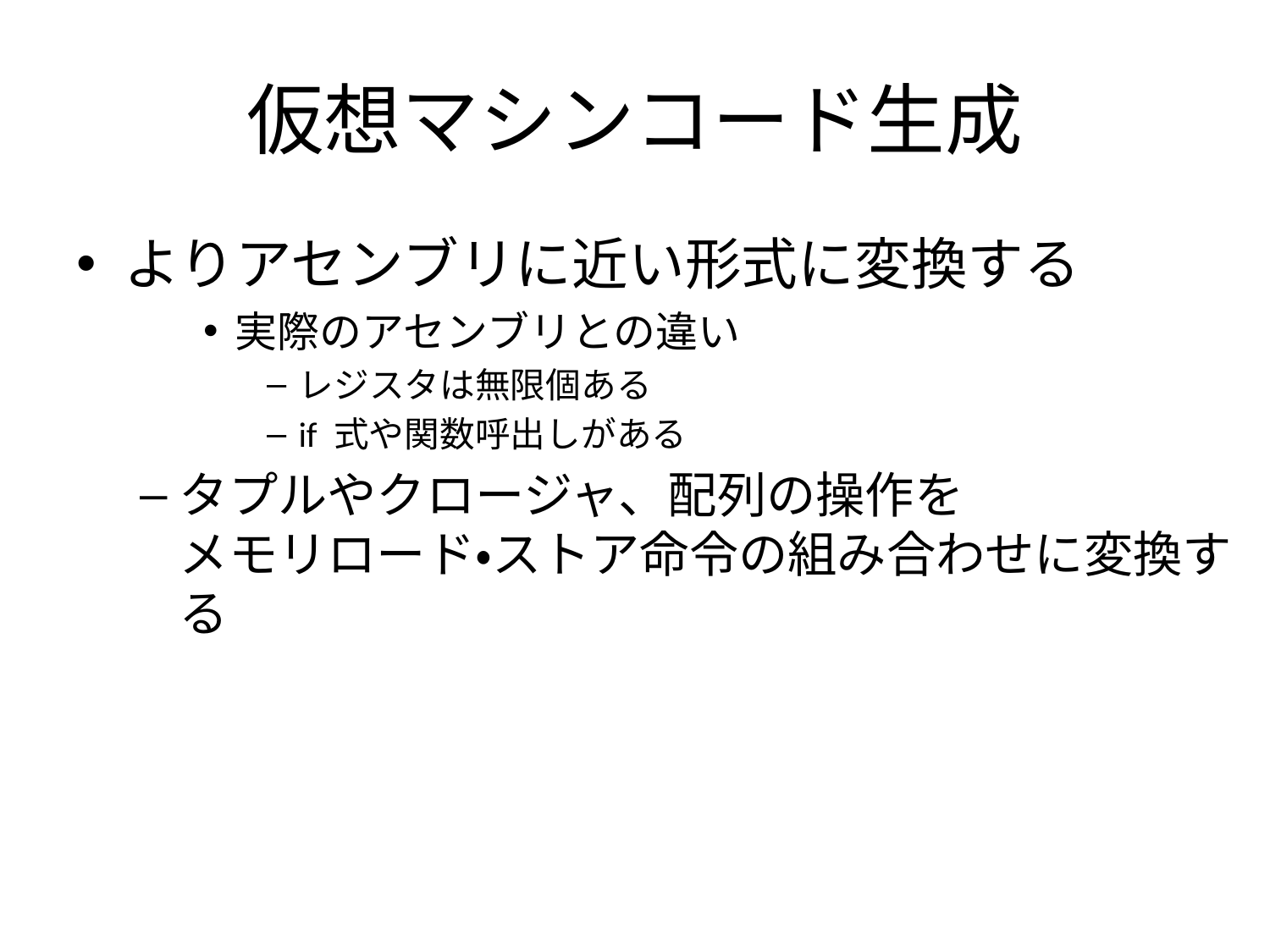

# 仮想マシンコード生成
よりアセンブリに近い形式に変換する
実際のアセンブリとの違い
レジスタは無限個ある
if 式や関数呼出しがある
タプルやクロージャ、配列の操作を
メモリロード・ストア命令の組み合わせに変換する